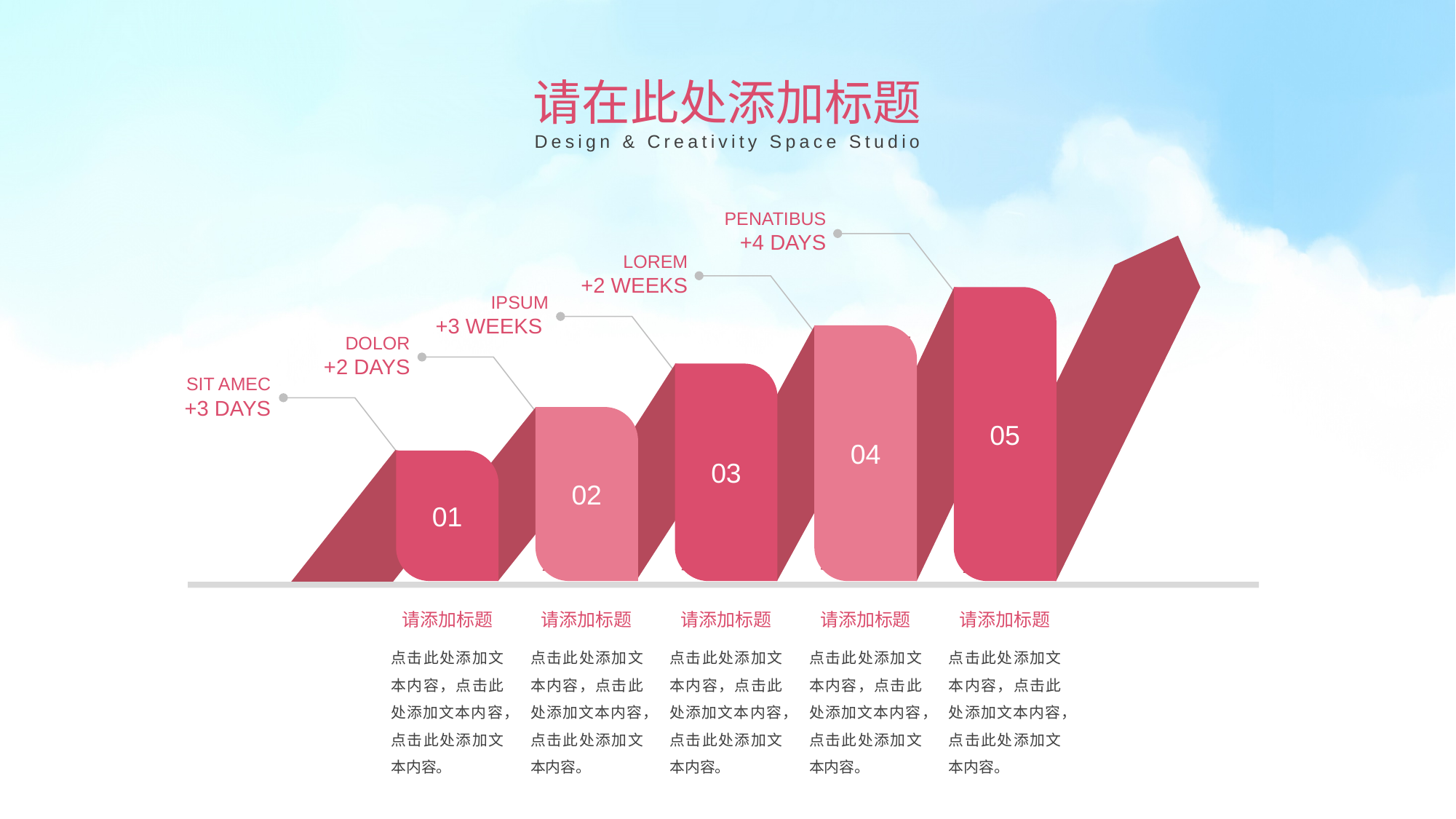

请在此处添加标题
Design & Creativity Space Studio
PENATIBUS
+4 DAYS

LOREM
+2 WEEKS

IPSUM
+3 WEEKS

05

04

DOLOR
+2 DAYS

03
SIT AMEC
+3 DAYS

02

01

请添加标题
请添加标题
请添加标题
请添加标题
请添加标题
点击此处添加文本内容，点击此处添加文本内容，点击此处添加文本内容。
点击此处添加文本内容，点击此处添加文本内容，点击此处添加文本内容。
点击此处添加文本内容，点击此处添加文本内容，点击此处添加文本内容。
点击此处添加文本内容，点击此处添加文本内容，点击此处添加文本内容。
点击此处添加文本内容，点击此处添加文本内容，点击此处添加文本内容。